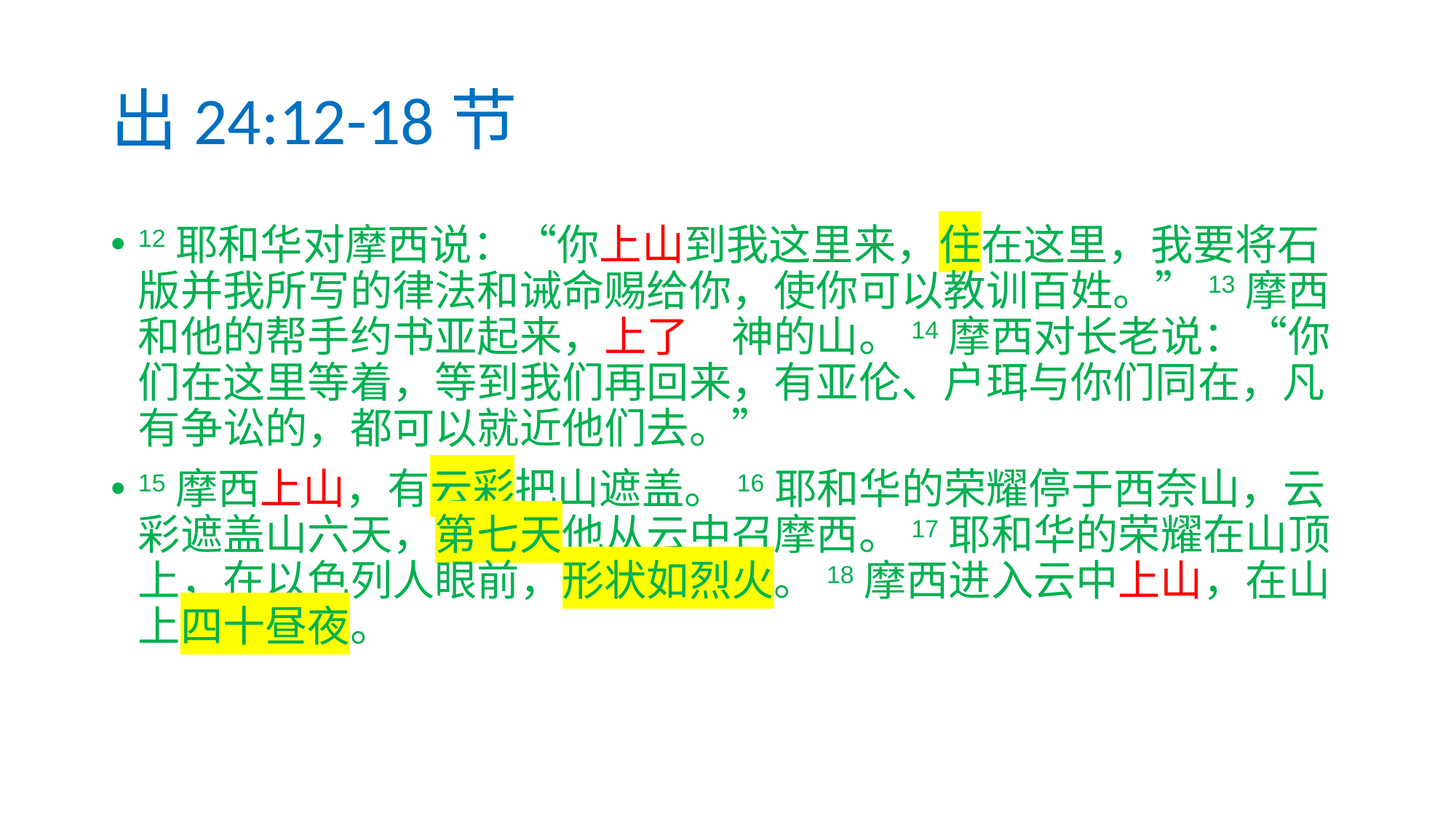

# 出24:12-18节
12耶和华对摩西说：“你上山到我这里来，住在这里，我要将石版并我所写的律法和诫命赐给你，使你可以教训百姓。”13摩西和他的帮手约书亚起来，上了　神的山。14摩西对长老说：“你们在这里等着，等到我们再回来，有亚伦、户珥与你们同在，凡有争讼的，都可以就近他们去。”
15摩西上山，有云彩把山遮盖。16耶和华的荣耀停于西奈山，云彩遮盖山六天，第七天他从云中召摩西。17耶和华的荣耀在山顶上，在以色列人眼前，形状如烈火。18摩西进入云中上山，在山上四十昼夜。